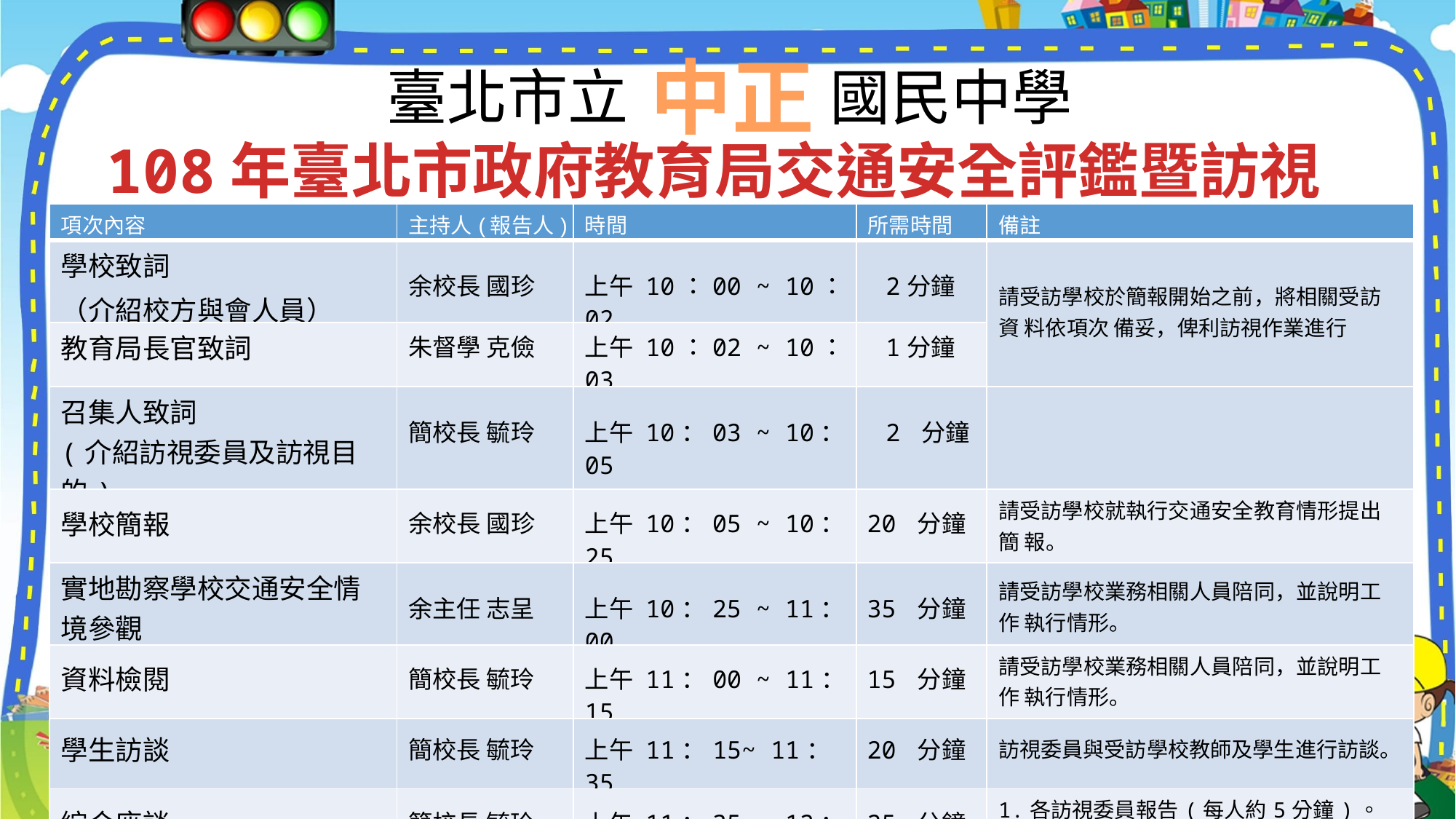

中正
臺北市立
# 國民中學
108年臺北市政府教育局交通安全評鑑暨訪視
| 項次內容 | 主持人(報告人) | 時間 | 所需時間 | 備註 |
| --- | --- | --- | --- | --- |
| 學校致詞 （介紹校方與會人員） | 余校長 國珍 | 上午 10：00 ~ 10：02 | 2分鐘 | 請受訪學校於簡報開始之前，將相關受訪資 料依項次 備妥，俾利訪視作業進行 |
| 教育局長官致詞 | 朱督學 克儉 | 上午 10：02 ~ 10：03 | 1分鐘 |  |
| 召集人致詞 (介紹訪視委員及訪視目的) | 簡校長 毓玲 | 上午 10：03 ~ 10：05 | 2 分鐘 |  |
| 學校簡報 | 余校長 國珍 | 上午 10：05 ~ 10：25 | 20 分鐘 | 請受訪學校就執行交通安全教育情形提出簡 報。 |
| 實地勘察學校交通安全情境參觀 | 余主任 志呈 | 上午 10：25 ~ 11：00 | 35 分鐘 | 請受訪學校業務相關人員陪同，並說明工作 執行情形。 |
| 資料檢閱 | 簡校長 毓玲 | 上午 11：00 ~ 11：15 | 15 分鐘 | 請受訪學校業務相關人員陪同，並說明工作 執行情形。 |
| 學生訪談 | 簡校長 毓玲 | 上午 11：15~ 11：35 | 20 分鐘 | 訪視委員與受訪學校教師及學生進行訪談。 |
| 綜合座談 | 簡校長 毓玲 | 上午 11：35 ~ 12：00 | 25 分鐘 | 1.各訪視委員報告(每人約5分鐘)。 2.學校意見回應與交流 |
| 午餐時間 | 余校長 國珍 | 上午 12：00 ~ 12：30 | 30 分鐘 |  |
1